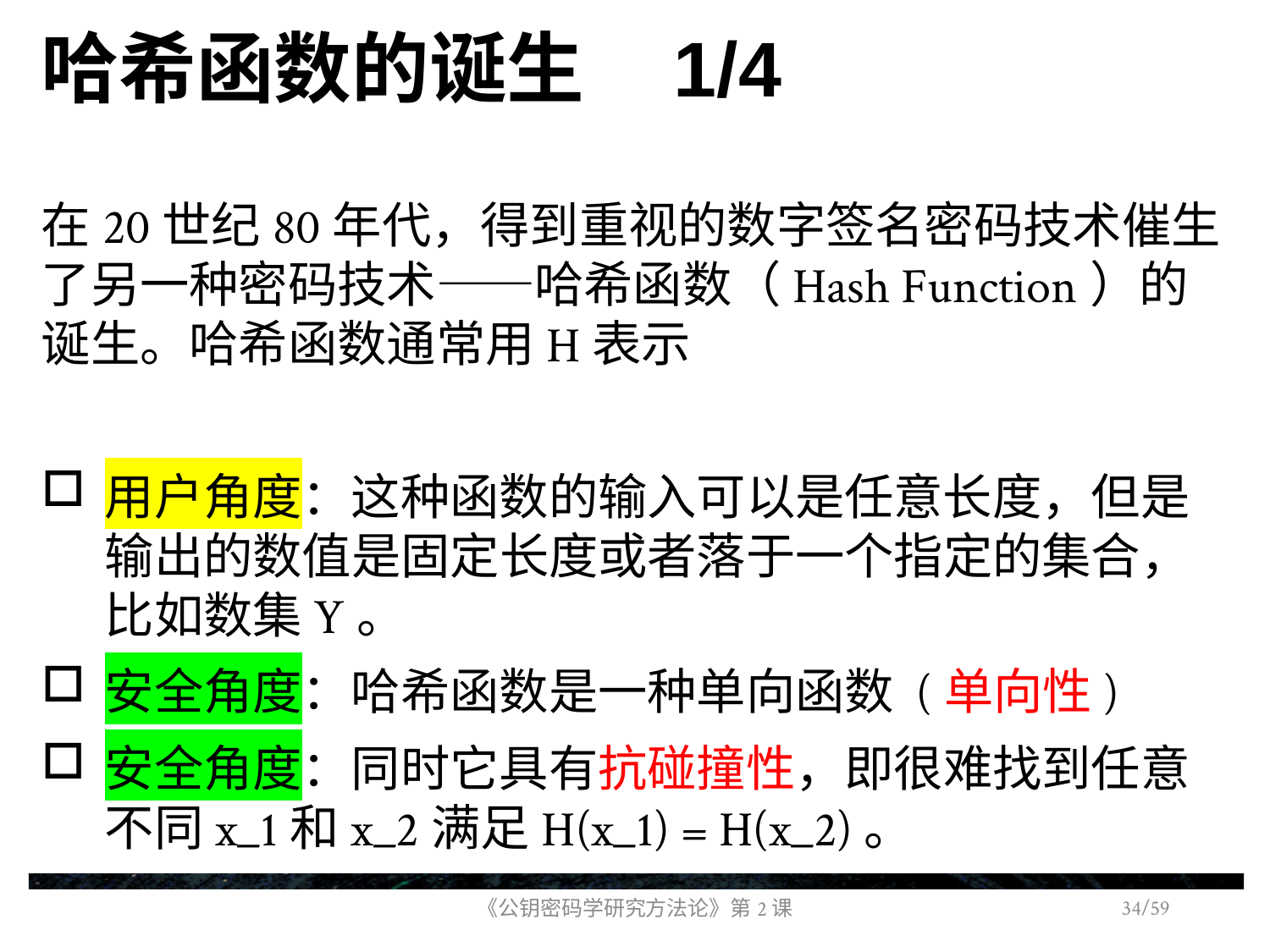

# 哈希函数的诞生    1/4
在20世纪80年代，得到重视的数字签名密码技术催生了另一种密码技术——哈希函数（Hash Function）的诞生。哈希函数通常用H表示

用户角度：这种函数的输入可以是任意长度，但是输出的数值是固定长度或者落于一个指定的集合，比如数集Y。
安全角度：哈希函数是一种单向函数 (单向性)
安全角度：同时它具有抗碰撞性，即很难找到任意不同x_1和x_2满足H(x_1) = H(x_2)。

《公钥密码学研究方法论》第2课
34/59